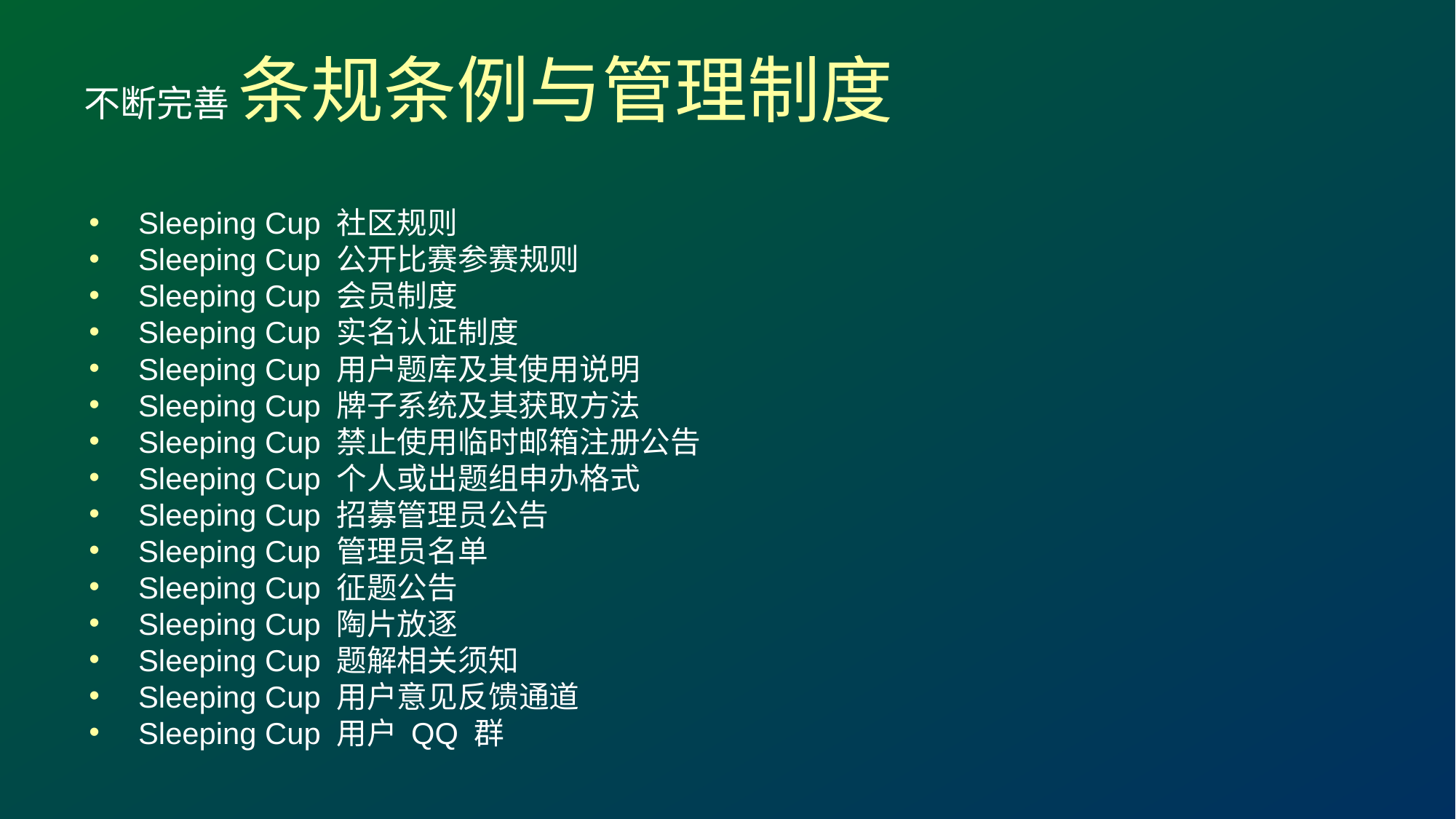

不断完善 条规条例与管理制度
 Sleeping Cup 社区规则
 Sleeping Cup 公开比赛参赛规则
 Sleeping Cup 会员制度
 Sleeping Cup 实名认证制度
 Sleeping Cup 用户题库及其使用说明
 Sleeping Cup 牌子系统及其获取方法
 Sleeping Cup 禁止使用临时邮箱注册公告
 Sleeping Cup 个人或出题组申办格式
 Sleeping Cup 招募管理员公告
 Sleeping Cup 管理员名单
 Sleeping Cup 征题公告
 Sleeping Cup 陶片放逐
 Sleeping Cup 题解相关须知
 Sleeping Cup 用户意见反馈通道
 Sleeping Cup 用户 QQ 群